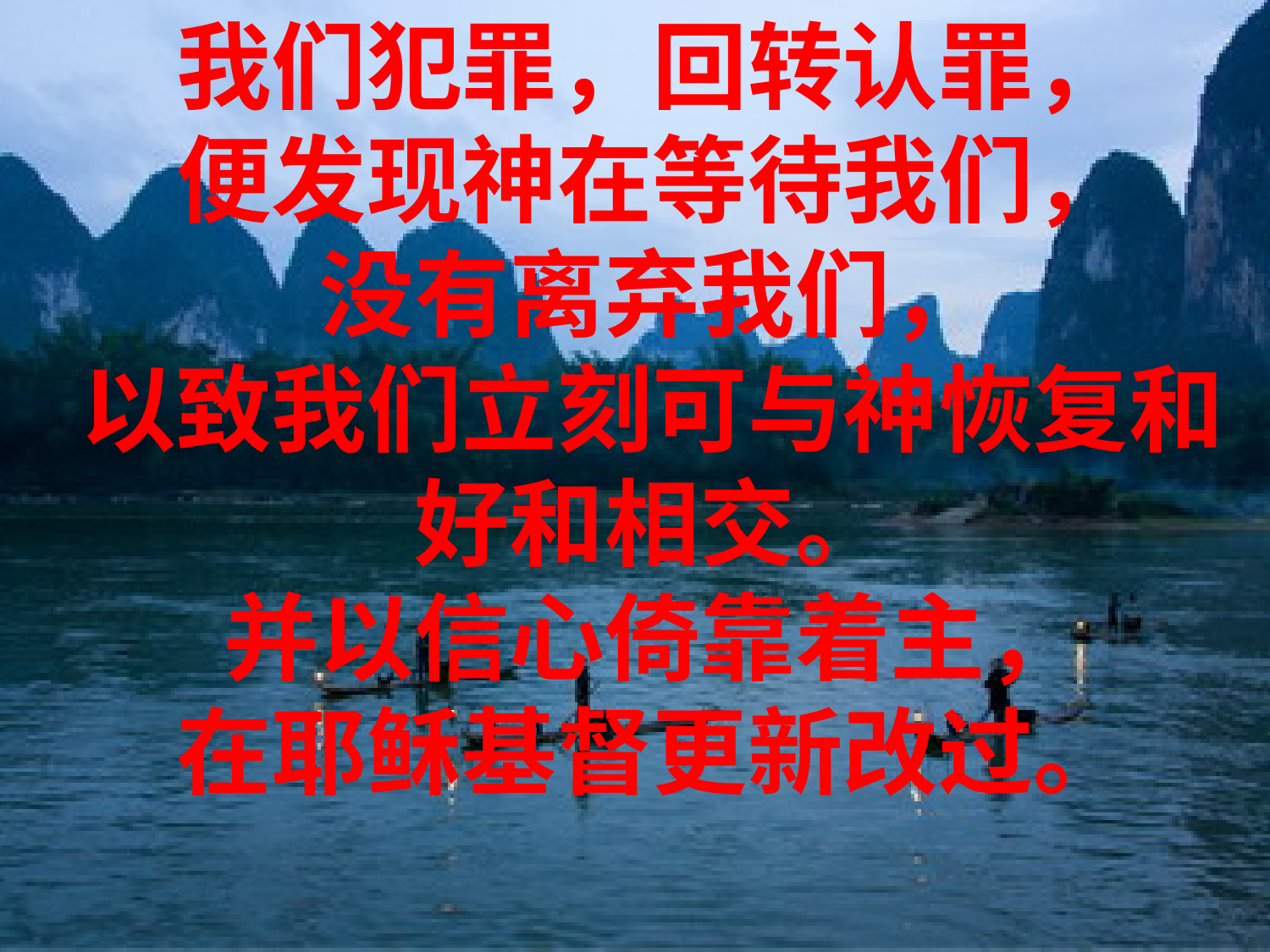

我们犯罪，回转认罪，
便发现神在等待我们，
没有离弃我们，
以致我们立刻可与神恢复和好和相交。
并以信心倚靠着主，
在耶稣基督更新改过。